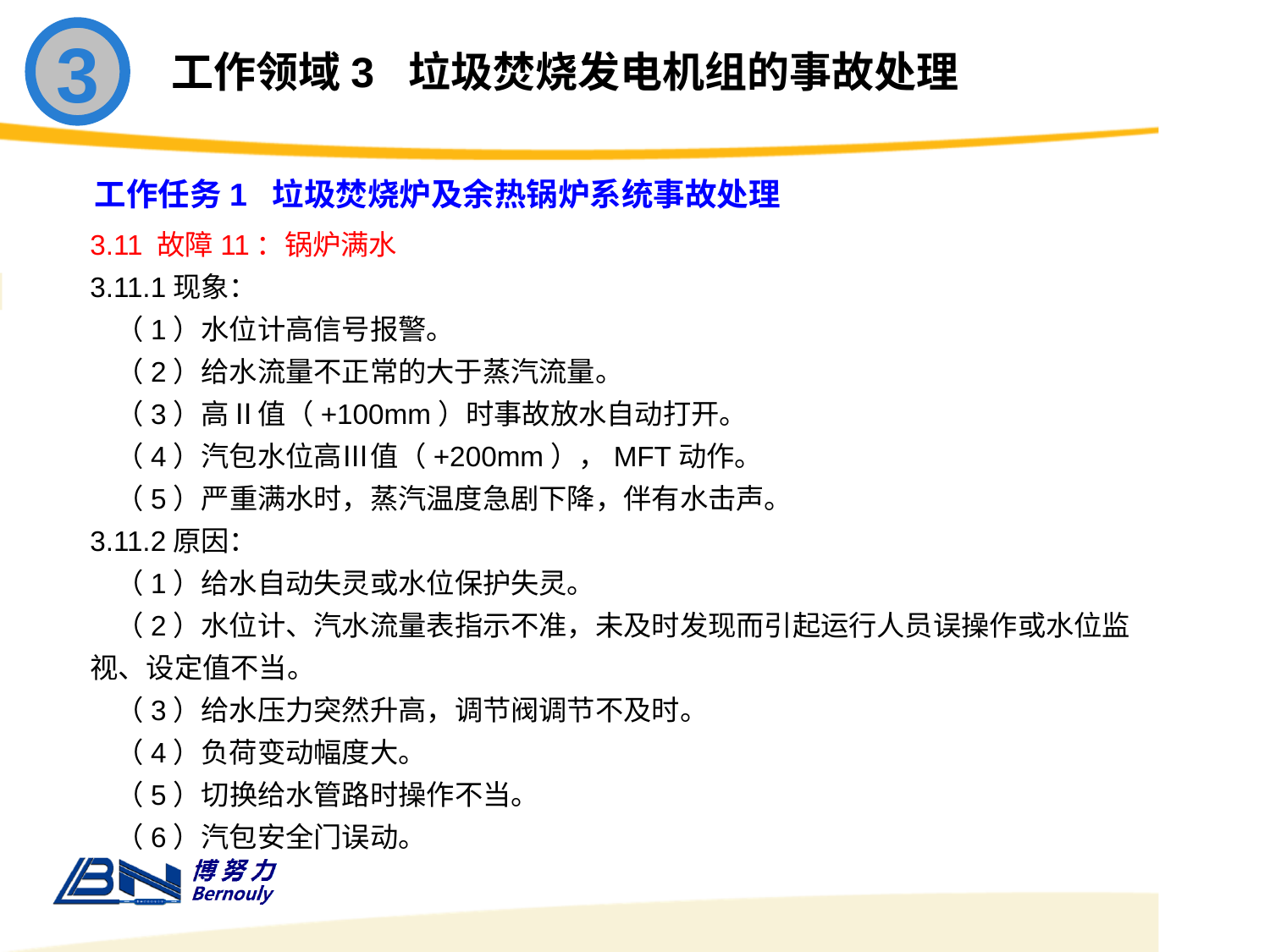

3
工作领域3  垃圾焚烧发电机组的事故处理
工作任务1  垃圾焚烧炉及余热锅炉系统事故处理
3.11 故障11：锅炉满水
3.11.1现象：
   （1）水位计高信号报警。
   （2）给水流量不正常的大于蒸汽流量。
   （3）高Ⅱ值（+100mm）时事故放水自动打开。
   （4）汽包水位高Ⅲ值（+200mm），MFT动作。
   （5）严重满水时，蒸汽温度急剧下降，伴有水击声。
3.11.2原因：
   （1）给水自动失灵或水位保护失灵。
   （2）水位计、汽水流量表指示不准，未及时发现而引起运行人员误操作或水位监视、设定值不当。
   （3）给水压力突然升高，调节阀调节不及时。
   （4）负荷变动幅度大。
   （5）切换给水管路时操作不当。
   （6）汽包安全门误动。